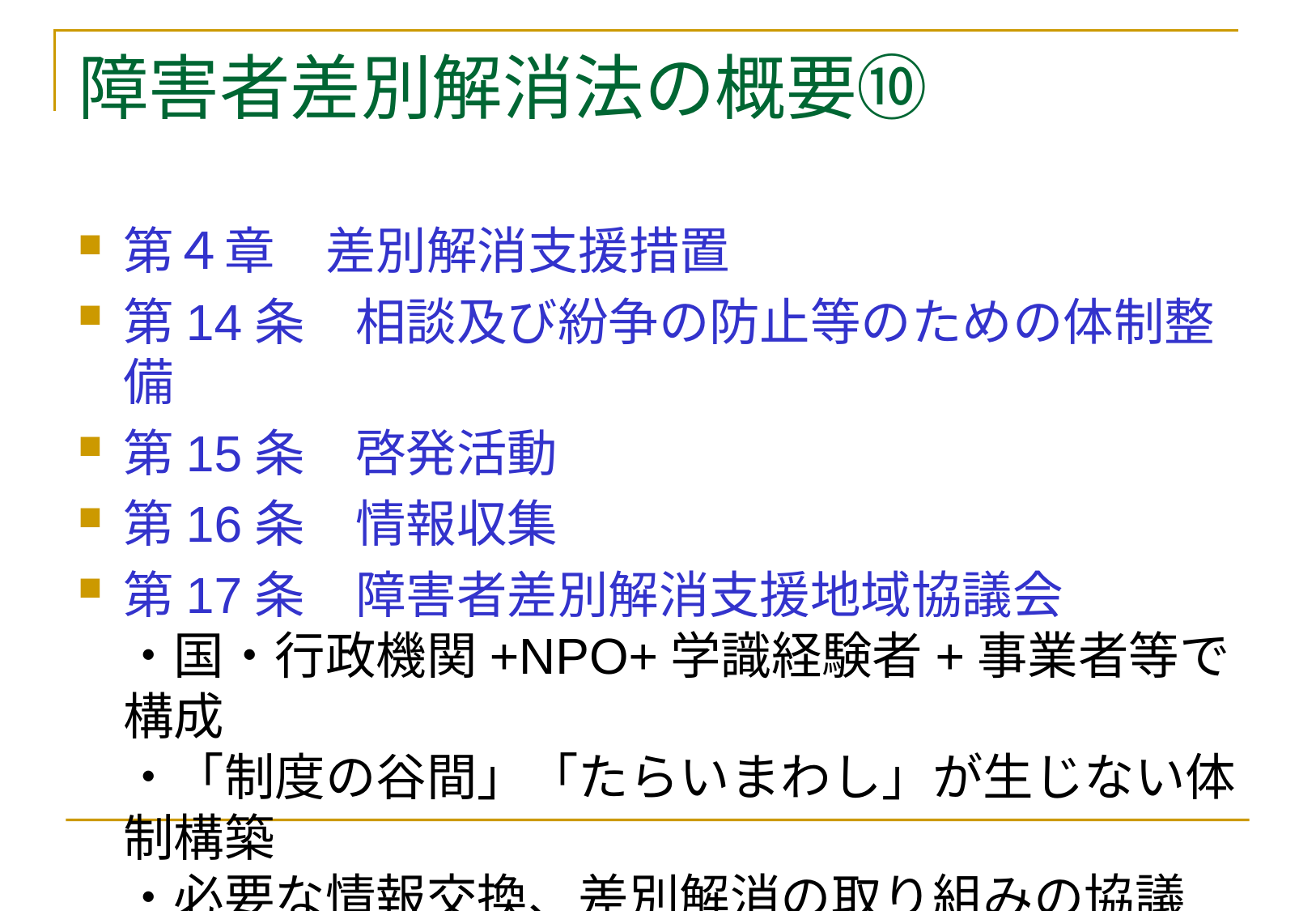

# 障害者差別解消法の概要⑩
第４章　差別解消支援措置
第14条　相談及び紛争の防止等のための体制整備
第15条　啓発活動
第16条　情報収集
第17条　障害者差別解消支援地域協議会
・国・行政機関+NPO+学識経験者+事業者等で構成
・「制度の谷間」「たらいまわし」が生じない体制構築
・必要な情報交換、差別解消の取り組みの協議